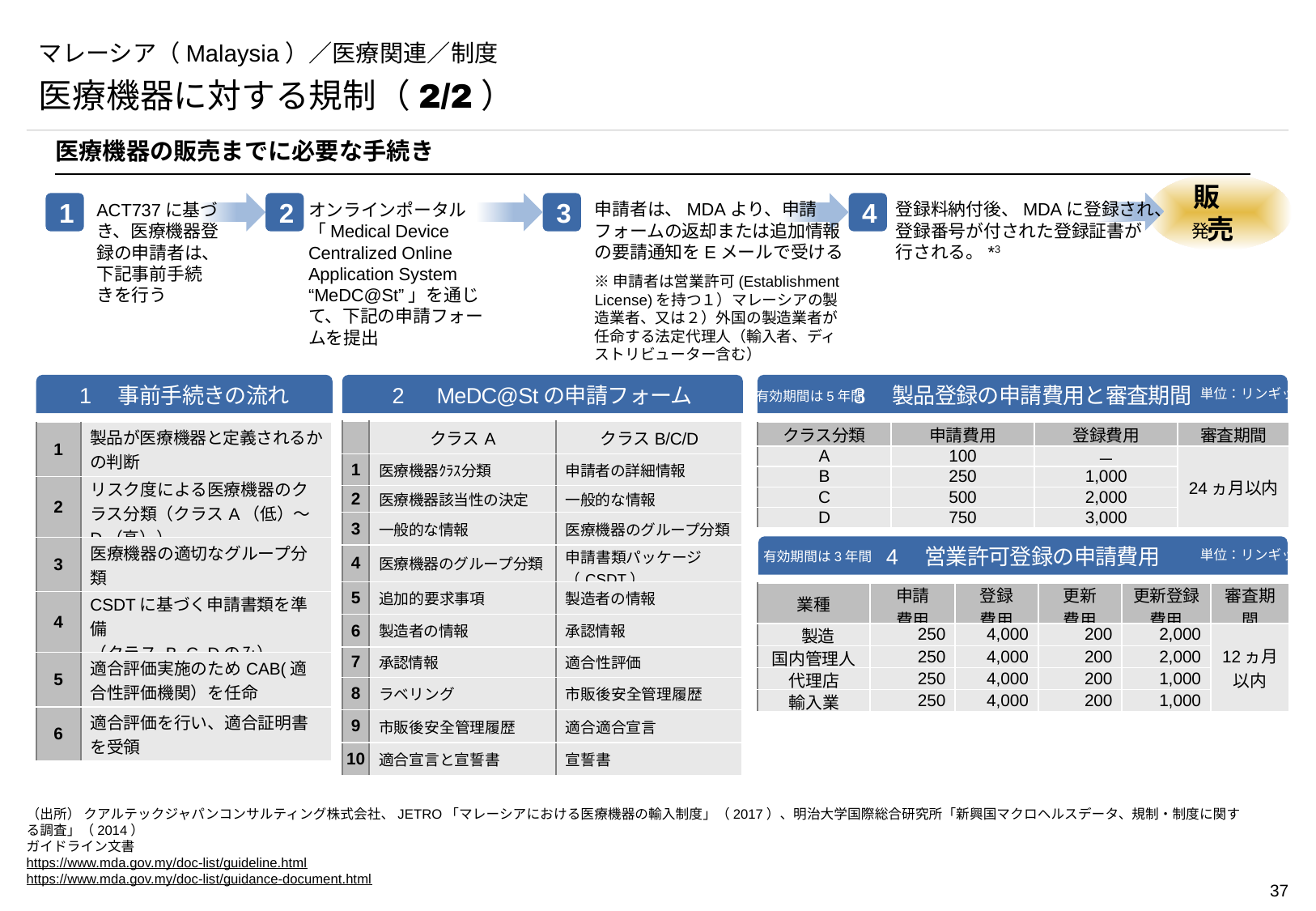

# マレーシア（Malaysia）／医療関連／制度
医療機器に対する規制（2/2）
医療機器の販売までに必要な手続き
販　売
申請者は、MDAより、申請フォームの返却または追加情報の要請通知をEメールで受ける
※申請者は営業許可(Establishment License)を持つ１）マレーシアの製造業者、又は２）外国の製造業者が任命する法定代理人（輸入者、ディストリビューター含む）

登録料納付後、MDAに登録され、          登録番号が付された登録証書が             発行される。*3
1
ACT737に基づき、医療機器登録の申請者は、下記事前手続きを行う

2
オンラインポータル「Medical Device Centralized Online Application System “MeDC@St”」を通じて、下記の申請フォームを提出

3

4
1　事前手続きの流れ
2　MeDC@Stの申請フォーム
3　製品登録の申請費用と審査期間
単位：リンギット
有効期間は5年間
|  | クラスA | クラスB/C/D |
| --- | --- | --- |
| 1 | 医療機器ｸﾗｽ分類 | 申請者の詳細情報 |
| 2 | 医療機器該当性の決定 | 一般的な情報 |
| 3 | 一般的な情報 | 医療機器のグループ分類 |
| 4 | 医療機器のグループ分類 | 申請書類パッケージ（CSDT） |
| 5 | 追加的要求事項 | 製造者の情報 |
| 6 | 製造者の情報 | 承認情報 |
| 7 | 承認情報 | 適合性評価 |
| 8 | ラベリング | 市販後安全管理履歴 |
| 9 | 市販後安全管理履歴 | 適合適合宣言 |
| 10 | 適合宣言と宣誓書 | 宣誓書 |
| 1 | 製品が医療機器と定義されるかの判断 |
| --- | --- |
| 2 | リスク度による医療機器のクラス分類（クラスA（低）～D（高）） |
| 3 | 医療機器の適切なグループ分類 |
| 4 | CSDTに基づく申請書類を準備 （クラス B, C, Dのみ） |
| 5 | 適合評価実施のためCAB(適合性評価機関）を任命 |
| 6 | 適合評価を行い、適合証明書を受領 |
| クラス分類 | 申請費用 | 登録費用 | 審査期間 |
| --- | --- | --- | --- |
| A | 100 | － | 24ヵ月以内 |
| B | 250 | 1,000 |  |
| C | 500 | 2,000 |  |
| D | 750 | 3,000 |  |
4　営業許可登録の申請費用
単位：リンギット
有効期間は3年間
| 業種 | 申請 費用 | 登録 費用 | 更新 費用 | 更新登録費用 | 審査期間 |
| --- | --- | --- | --- | --- | --- |
| 製造 | 250 | 4,000 | 200 | 2,000 | 12ヵ月 以内 |
| 国内管理人 | 250 | 4,000 | 200 | 2,000 |  |
| 代理店 | 250 | 4,000 | 200 | 1,000 |  |
| 輸入業 | 250 | 4,000 | 200 | 1,000 |  |
（出所） クアルテックジャパンコンサルティング株式会社、JETRO「マレーシアにおける医療機器の輸入制度」（2017）、明治大学国際総合研究所「新興国マクロヘルスデータ、規制・制度に関する調査」（2014）
ガイドライン文書
https://www.mda.gov.my/doc-list/guideline.html
https://www.mda.gov.my/doc-list/guidance-document.html